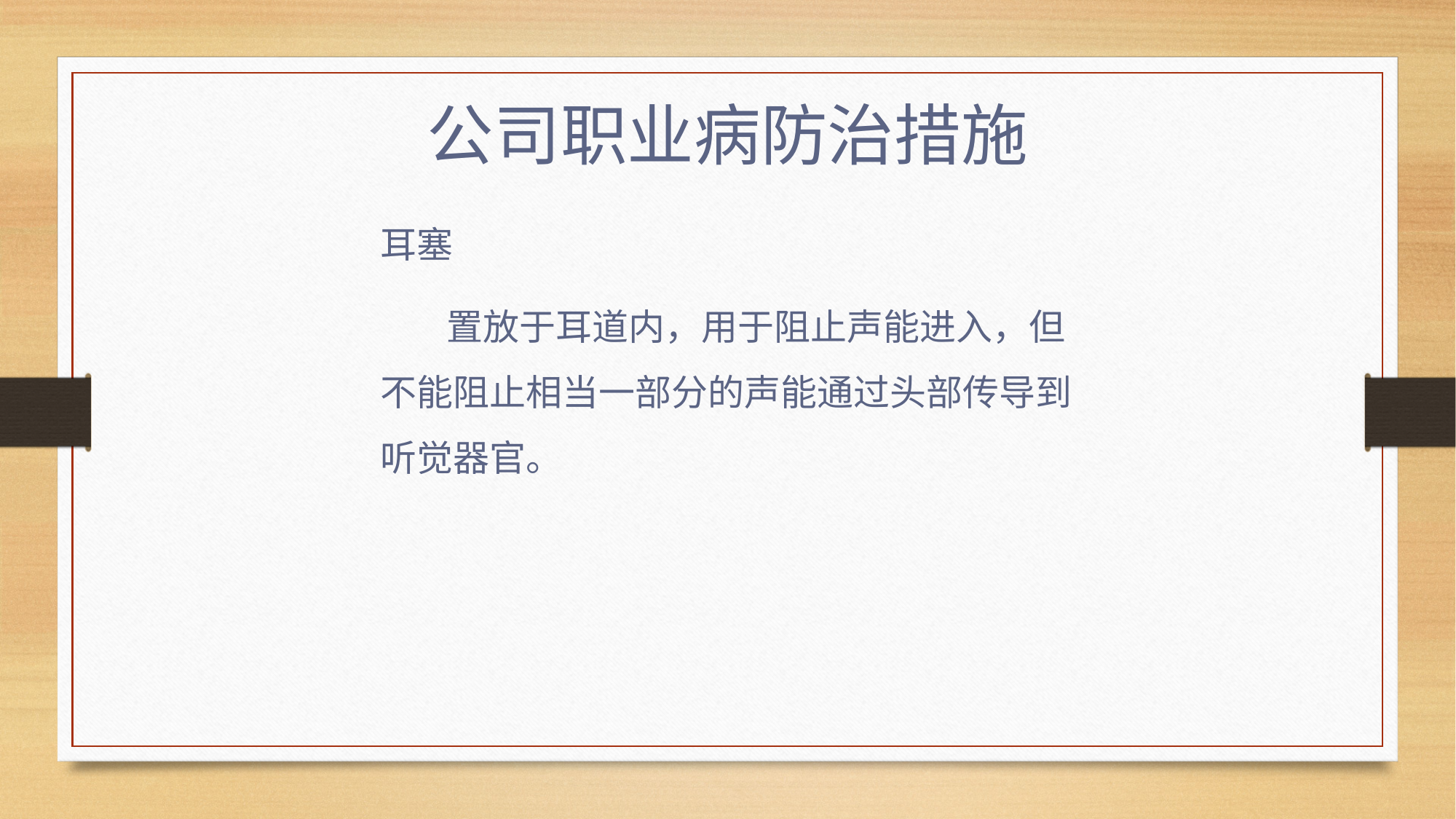

公司职业病防治措施
耳塞
       置放于耳道内，用于阻止声能进入，但不能阻止相当一部分的声能通过头部传导到听觉器官。